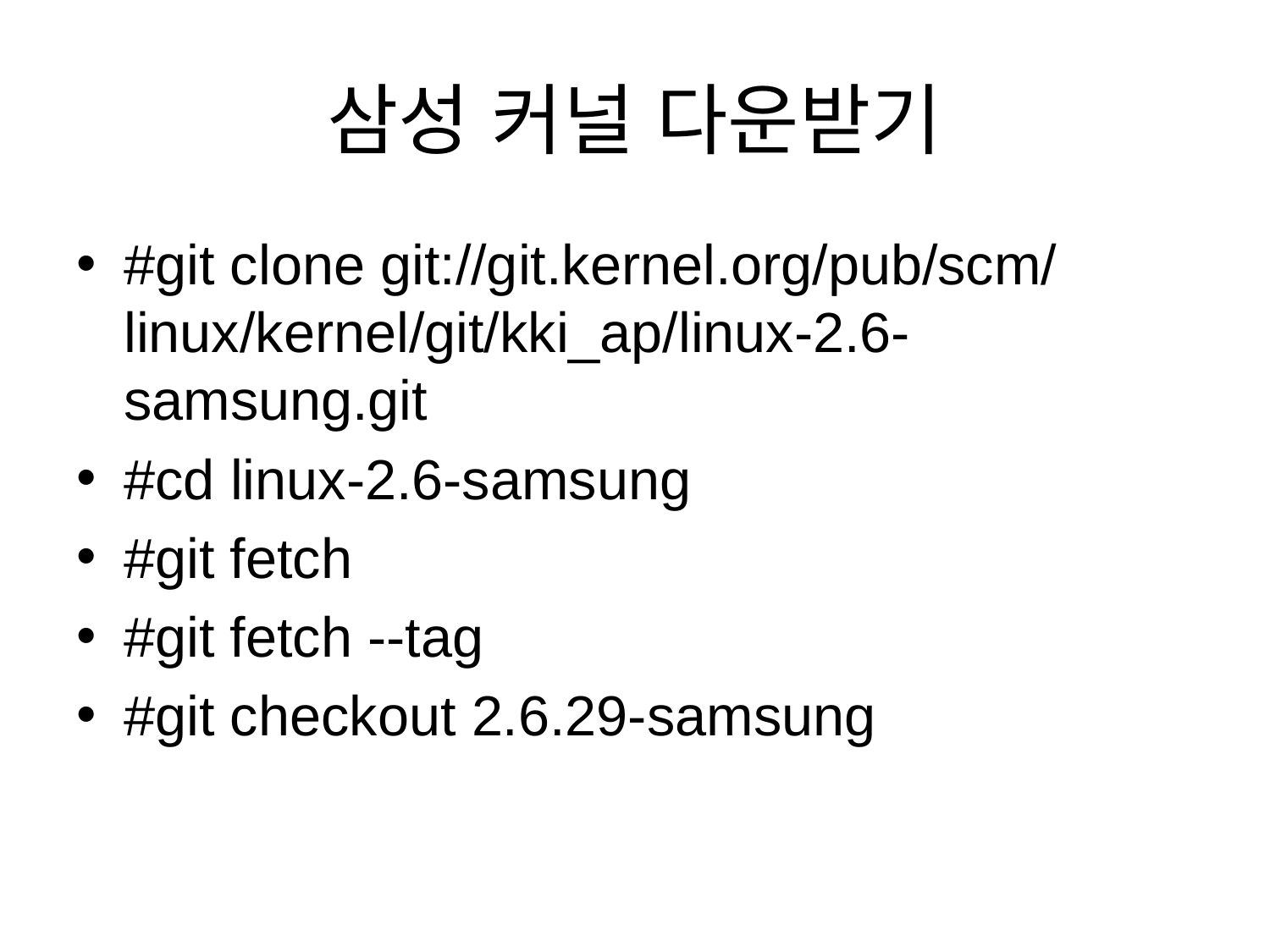

# 삼성 커널 다운받기
#git clone git://git.kernel.org/pub/scm/linux/kernel/git/kki_ap/linux-2.6-samsung.git
#cd linux-2.6-samsung
#git fetch
#git fetch --tag
#git checkout 2.6.29-samsung